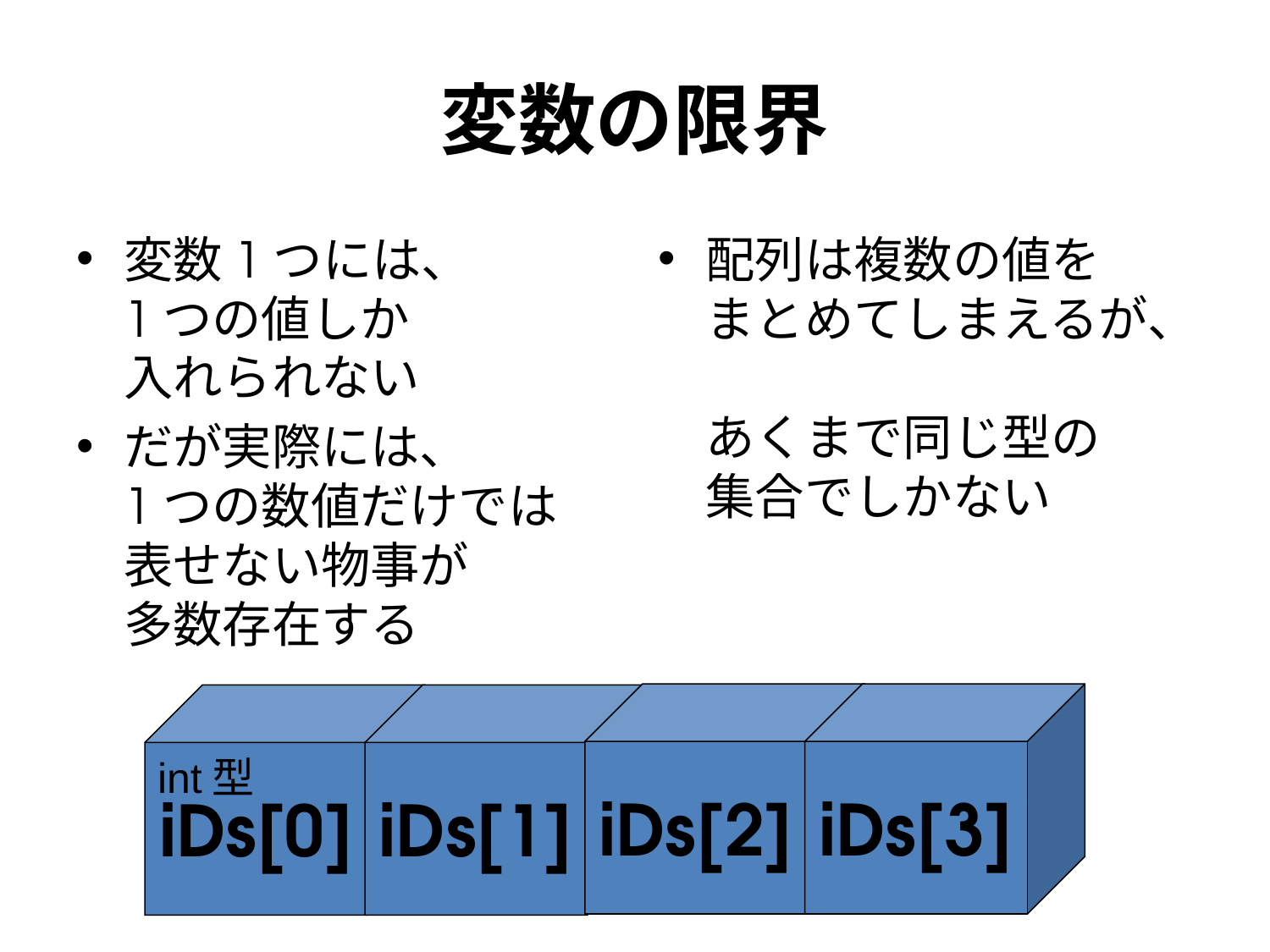

# 変数の限界
変数1つには、
1つの値しか
入れられない
だが実際には、
1つの数値だけでは
表せない物事が
多数存在する

配列は複数の値を
まとめてしまえるが、
あくまで同じ型の
集合でしかない
iDs[2]
iDs[3]
iDs[0]
iDs[1]
int型